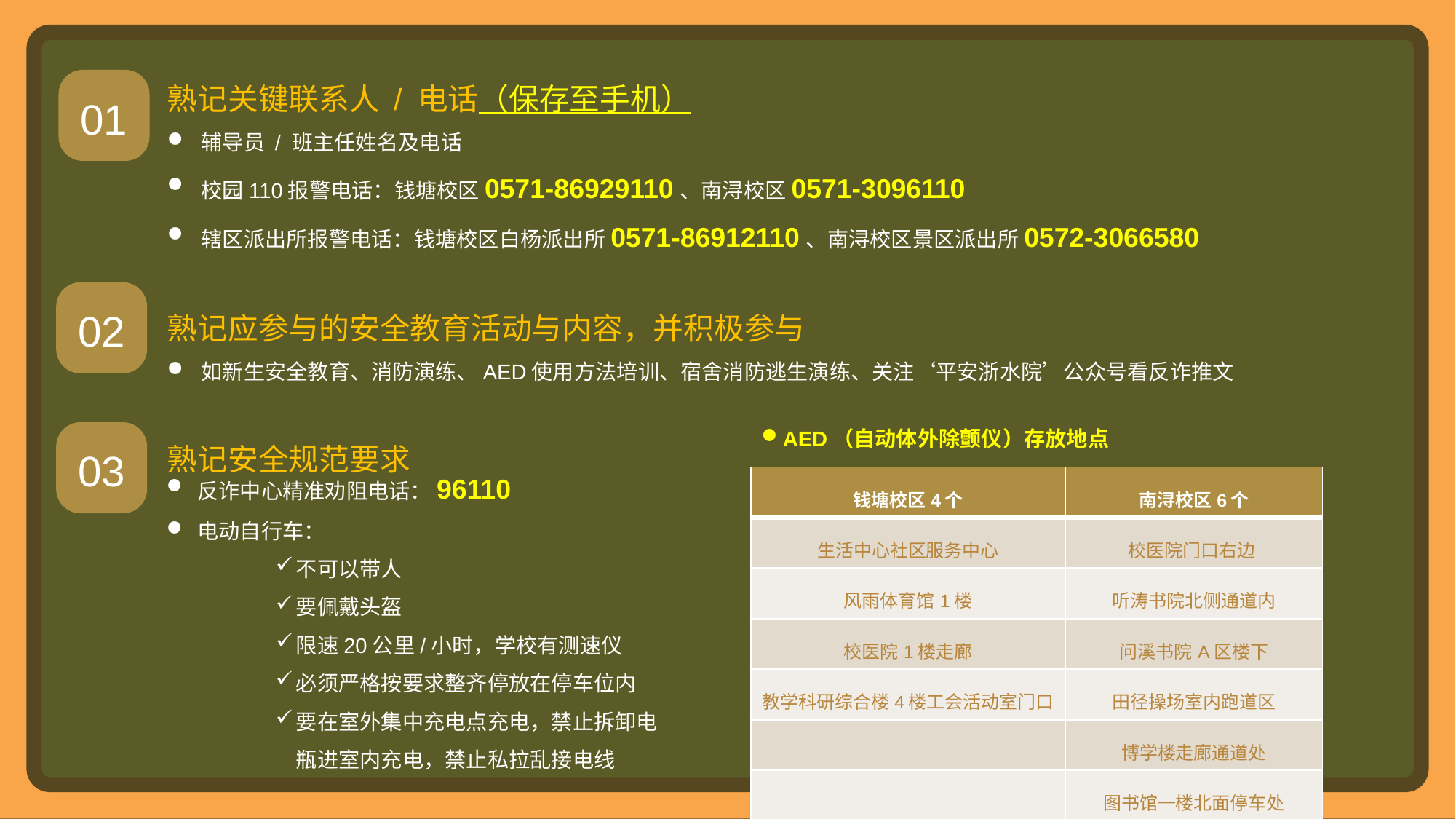

熟记关键联系人 / 电话（保存至手机）
辅导员 / 班主任姓名及电话
校园110报警电话：钱塘校区0571-86929110、南浔校区0571-3096110
辖区派出所报警电话：钱塘校区白杨派出所0571-86912110、南浔校区景区派出所0572-3066580

熟记应参与的安全教育活动与内容，并积极参与
如新生安全教育、消防演练、AED使用方法培训、宿舍消防逃生演练、关注‘平安浙水院’公众号看反诈推文

熟记安全规范要求

01

02
AED（自动体外除颤仪）存放地点

03
 反诈中心精准劝阻电话：96110
 电动自行车：
不可以带人
要佩戴头盔
限速20公里/小时，学校有测速仪
必须严格按要求整齐停放在停车位内
要在室外集中充电点充电，禁止拆卸电瓶进室内充电，禁止私拉乱接电线
| 钱塘校区4个 | 南浔校区6个 |
| --- | --- |
| 生活中心社区服务中心 | 校医院门口右边 |
| 风雨体育馆1楼 | 听涛书院北侧通道内 |
| 校医院1楼走廊 | 问溪书院A区楼下 |
| 教学科研综合楼4楼工会活动室门口 | 田径操场室内跑道区 |
|  | 博学楼走廊通道处 |
|  | 图书馆一楼北面停车处 |